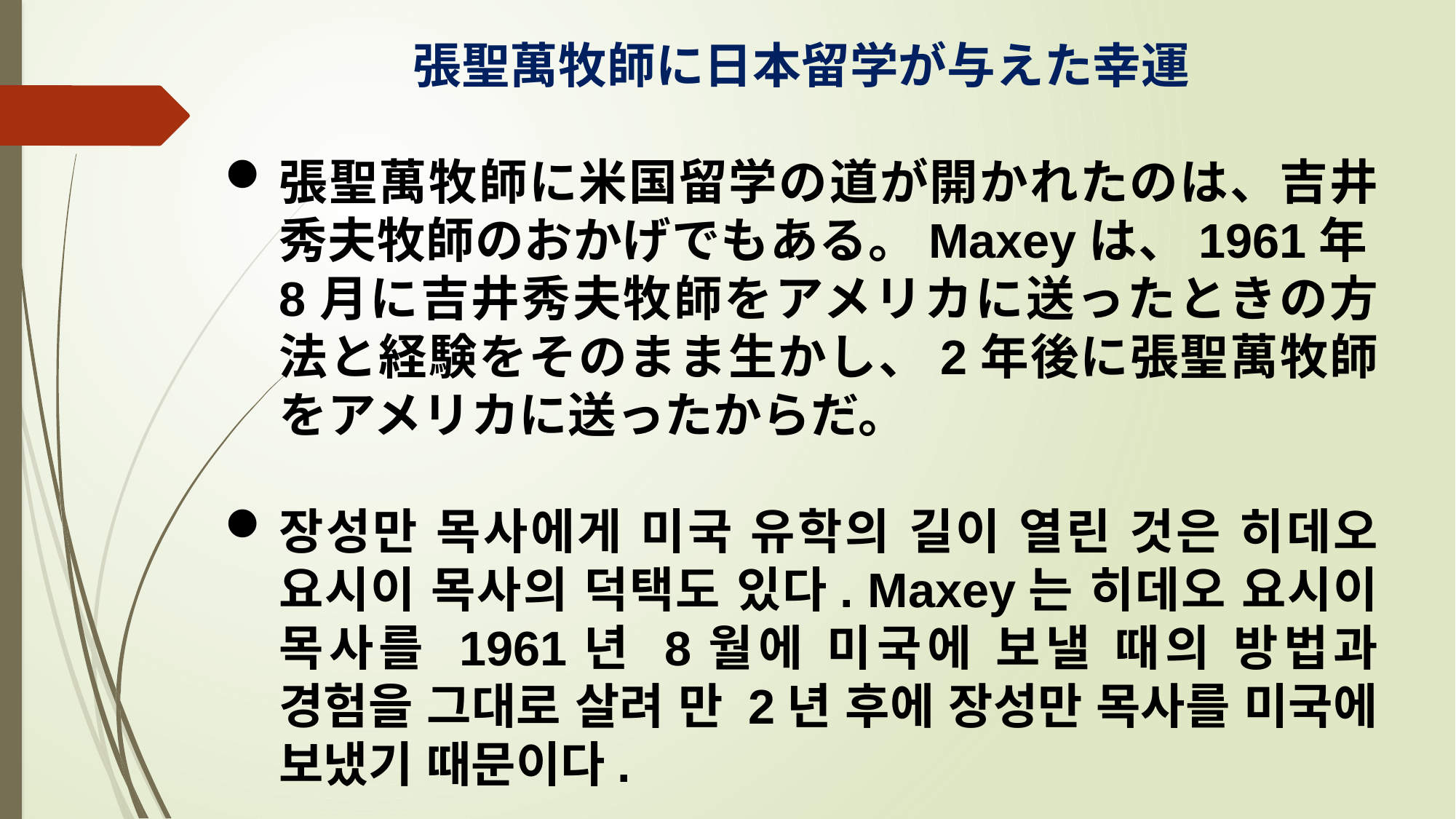

張聖萬牧師に日本留学が与えた幸運

張聖萬牧師に米国留学の道が開かれたのは、吉井秀夫牧師のおかげでもある。Maxeyは、1961年8月に吉井秀夫牧師をアメリカに送ったときの方法と経験をそのまま生かし、2年後に張聖萬牧師をアメリカに送ったからだ。

장성만 목사에게 미국 유학의 길이 열린 것은 히데오 요시이 목사의 덕택도 있다. Maxey는 히데오 요시이 목사를 1961년 8월에 미국에 보낼 때의 방법과 경험을 그대로 살려 만 2년 후에 장성만 목사를 미국에 보냈기 때문이다.